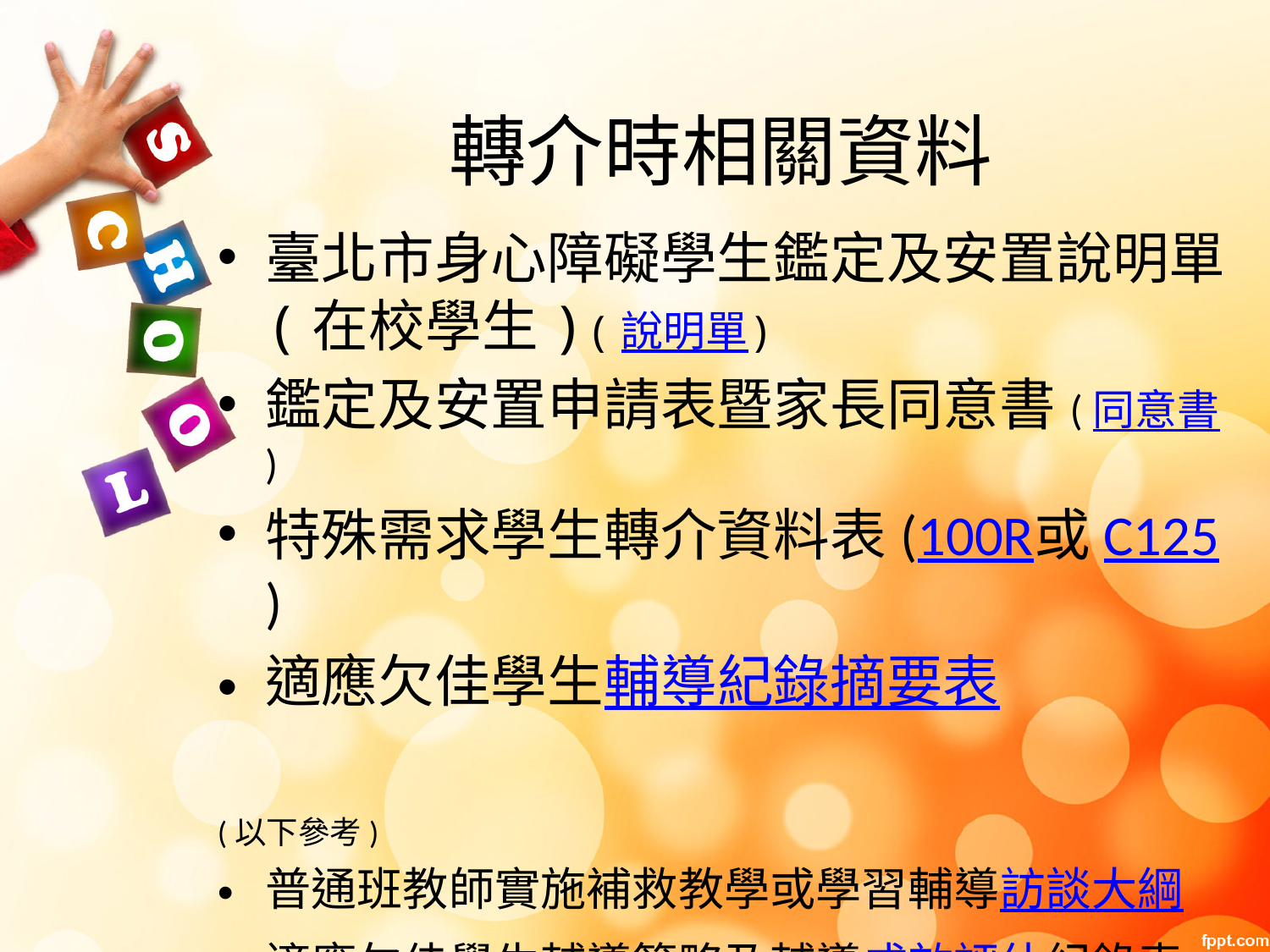

# 轉介時相關資料
臺北市身心障礙學生鑑定及安置說明單(在校學生)(說明單)
鑑定及安置申請表暨家長同意書(同意書)
特殊需求學生轉介資料表(100R或C125)
適應欠佳學生輔導紀錄摘要表

(以下參考)
普通班教師實施補救教學或學習輔導訪談大綱
適應欠佳學生輔導策略及輔導成效評估紀錄表